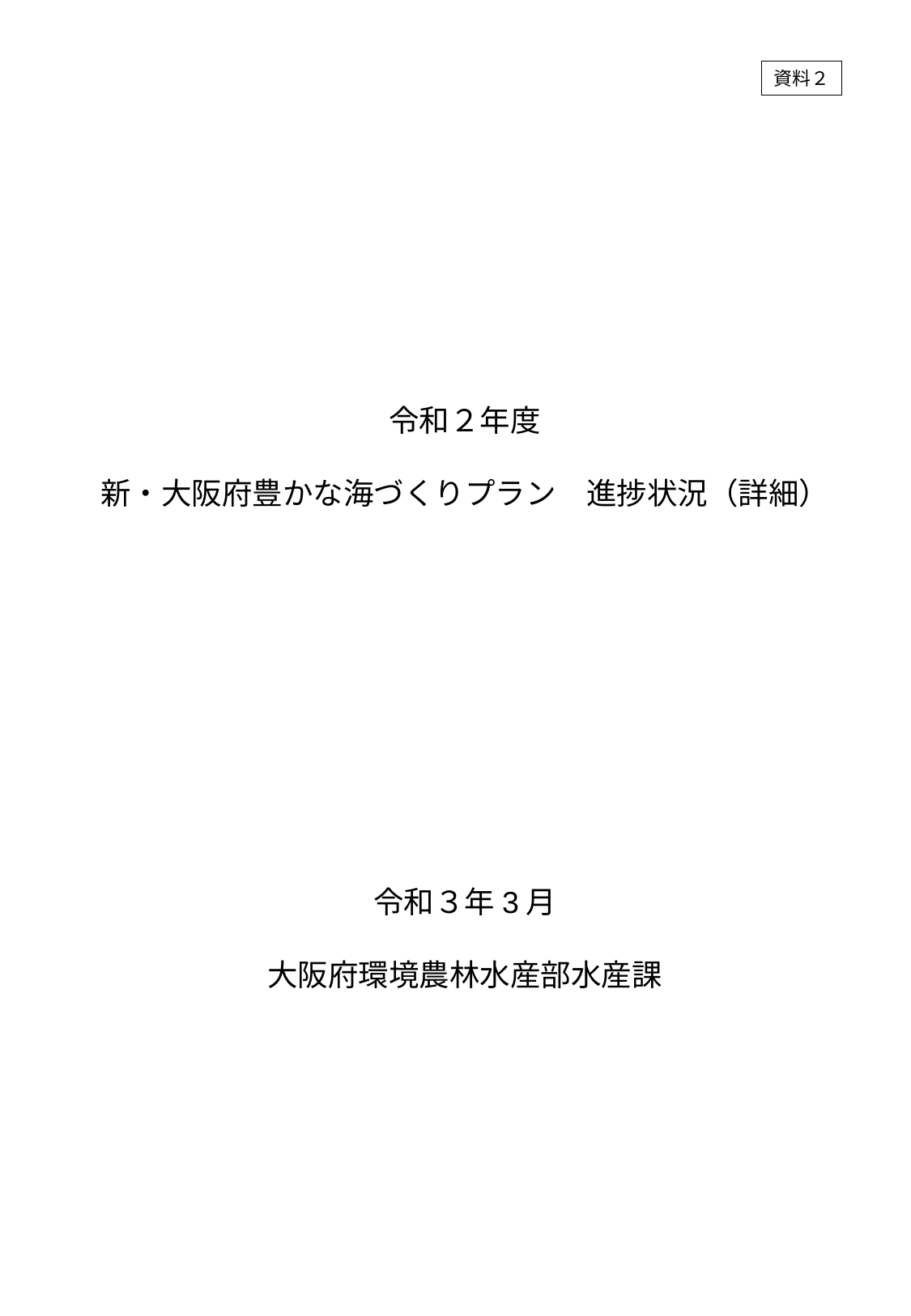

資料２
令和２年度

新・大阪府豊かな海づくりプラン　進捗状況（詳細）
令和３年3月

大阪府環境農林水産部水産課